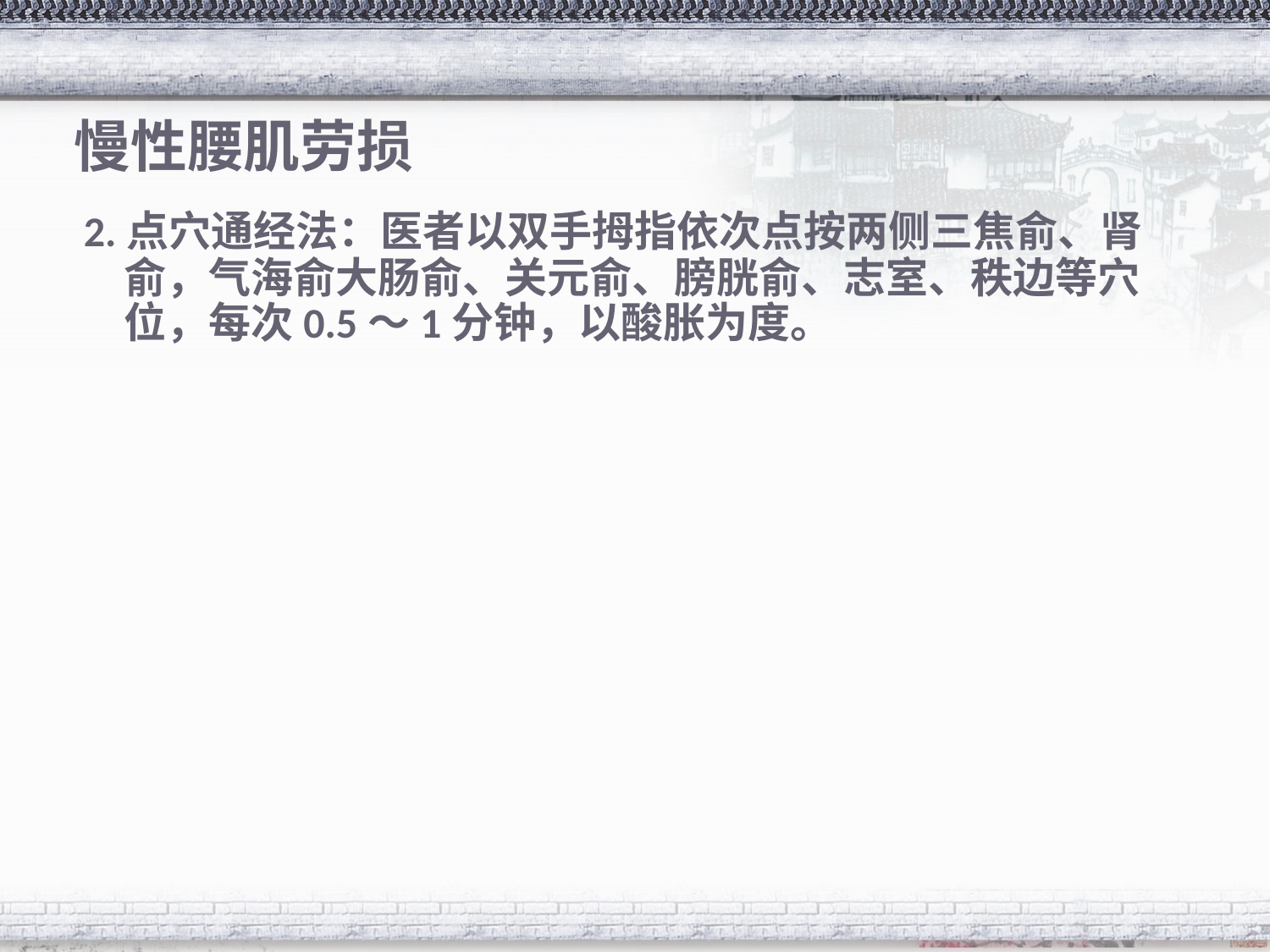

# 慢性腰肌劳损
 2.点穴通经法：医者以双手拇指依次点按两侧三焦俞、肾俞，气海俞大肠俞、关元俞、膀胱俞、志室、秩边等穴位，每次0.5～1分钟，以酸胀为度。